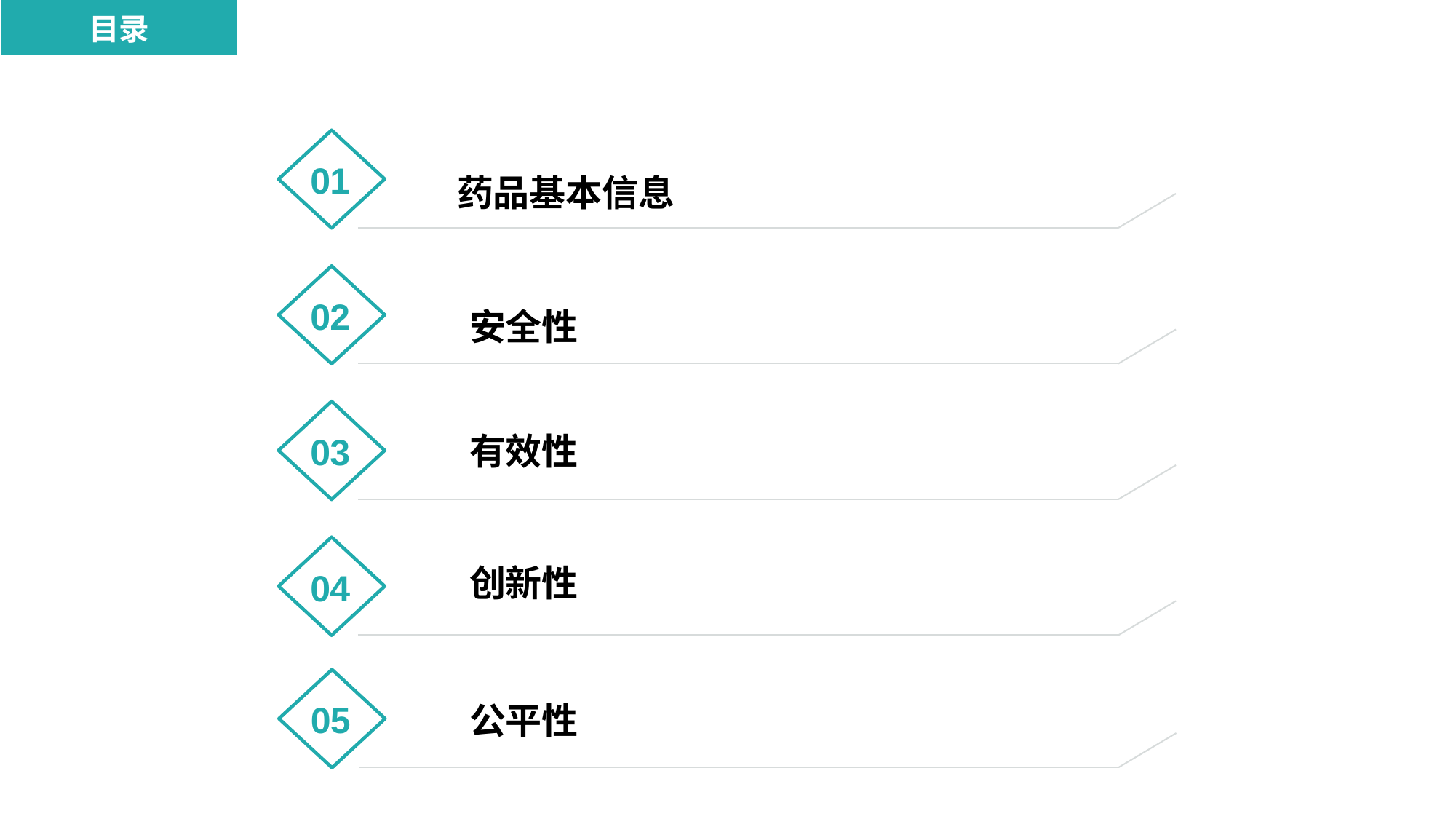

目录

01
# 药品基本信息

02
安全性

有效性
03

创新性
04

05
公平性

2